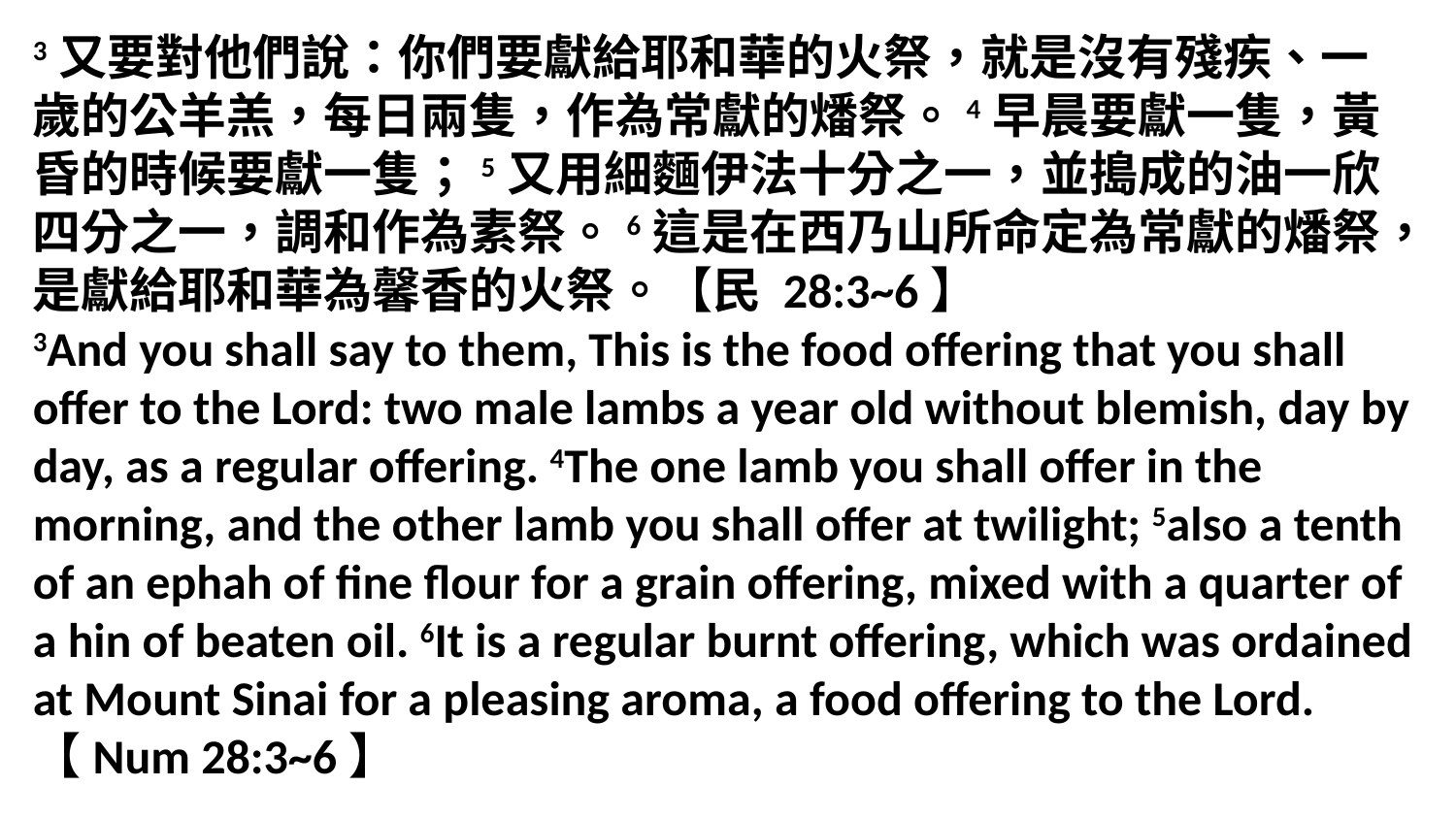

3又要對他們說：你們要獻給耶和華的火祭，就是沒有殘疾、一歲的公羊羔，每日兩隻，作為常獻的燔祭。4早晨要獻一隻，黃昏的時候要獻一隻；5又用細麵伊法十分之一，並搗成的油一欣四分之一，調和作為素祭。6這是在西乃山所命定為常獻的燔祭，是獻給耶和華為馨香的火祭。【民 28:3~6】
3And you shall say to them, This is the food offering that you shall offer to the Lord: two male lambs a year old without blemish, day by day, as a regular offering. 4The one lamb you shall offer in the morning, and the other lamb you shall offer at twilight; 5also a tenth of an ephah of fine flour for a grain offering, mixed with a quarter of a hin of beaten oil. 6It is a regular burnt offering, which was ordained at Mount Sinai for a pleasing aroma, a food offering to the Lord. 【Num 28:3~6】